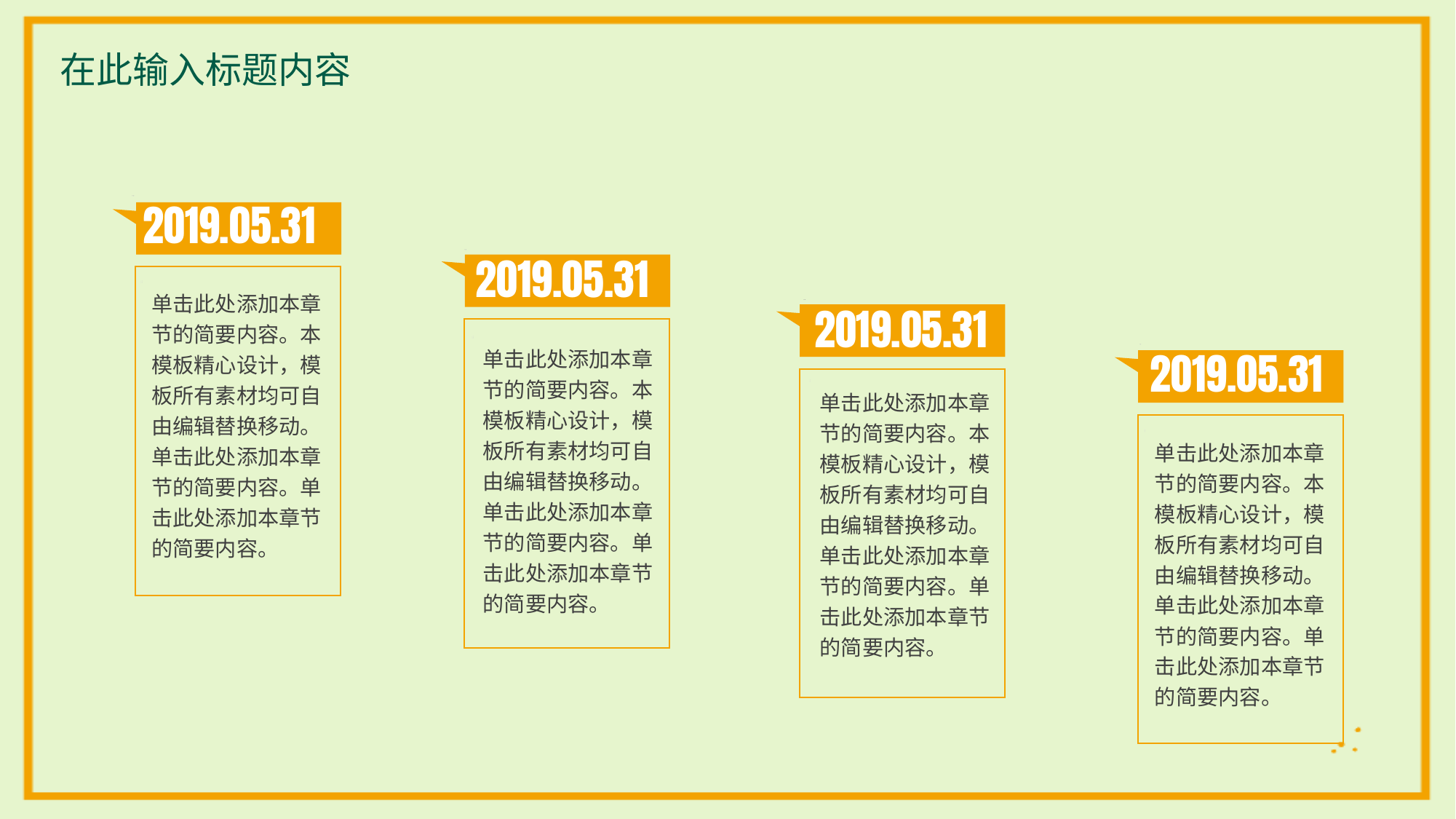

在此输入标题内容
2019.05.31

2019.05.31

单击此处添加本章节的简要内容。本模板精心设计，模板所有素材均可自由编辑替换移动。单击此处添加本章节的简要内容。单击此处添加本章节的简要内容。

2019.05.31

单击此处添加本章节的简要内容。本模板精心设计，模板所有素材均可自由编辑替换移动。单击此处添加本章节的简要内容。单击此处添加本章节的简要内容。

2019.05.31

单击此处添加本章节的简要内容。本模板精心设计，模板所有素材均可自由编辑替换移动。单击此处添加本章节的简要内容。单击此处添加本章节的简要内容。

单击此处添加本章节的简要内容。本模板精心设计，模板所有素材均可自由编辑替换移动。单击此处添加本章节的简要内容。单击此处添加本章节的简要内容。